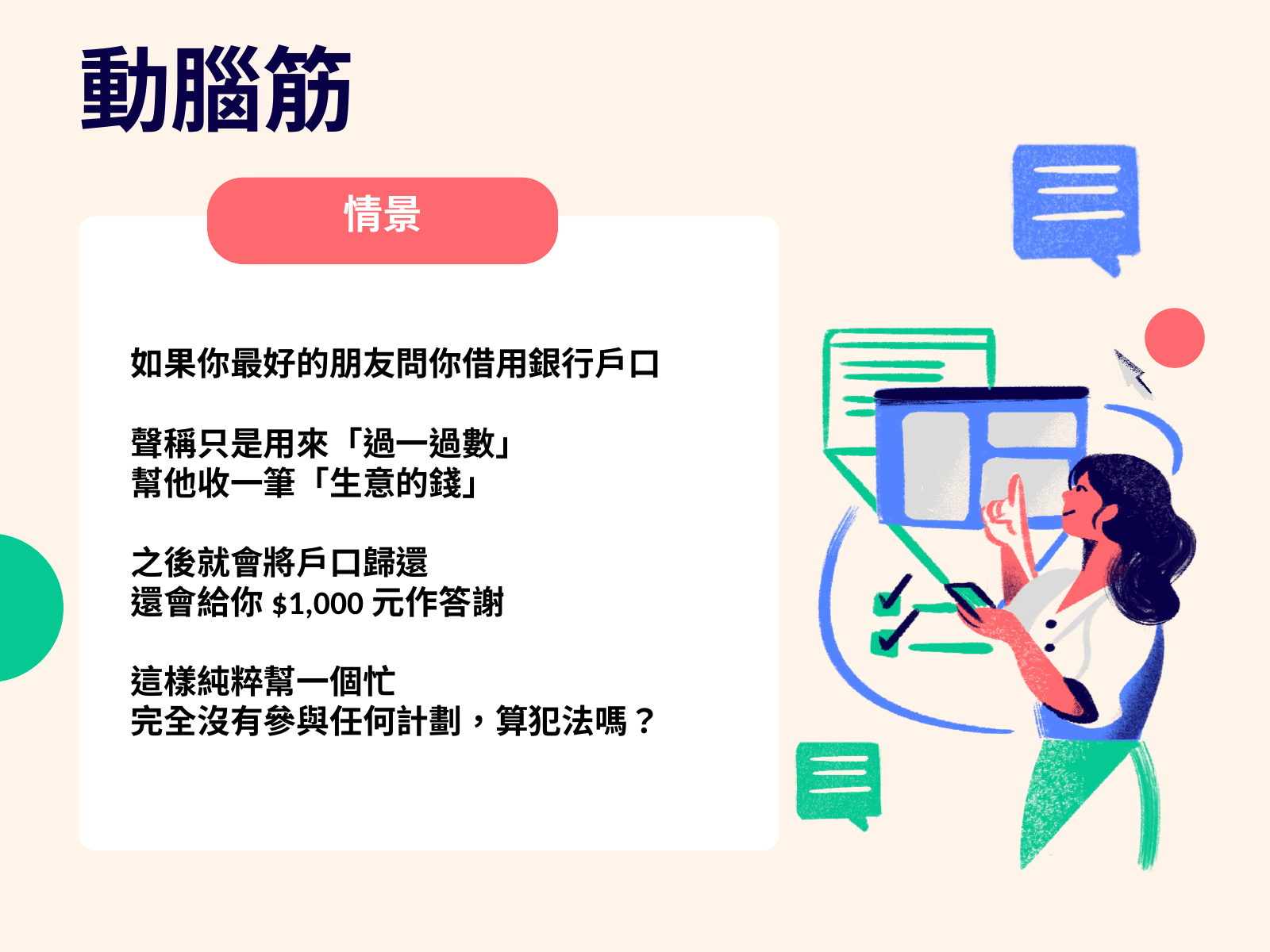

動腦筋

情景

如果你最好的朋友問你借用銀行戶口

聲稱只是用來「過一過數」
幫他收一筆「生意的錢」

之後就會將戶口歸還
還會給你$1,000元作答謝

這樣純粹幫一個忙
完全沒有參與任何計劃，算犯法嗎？